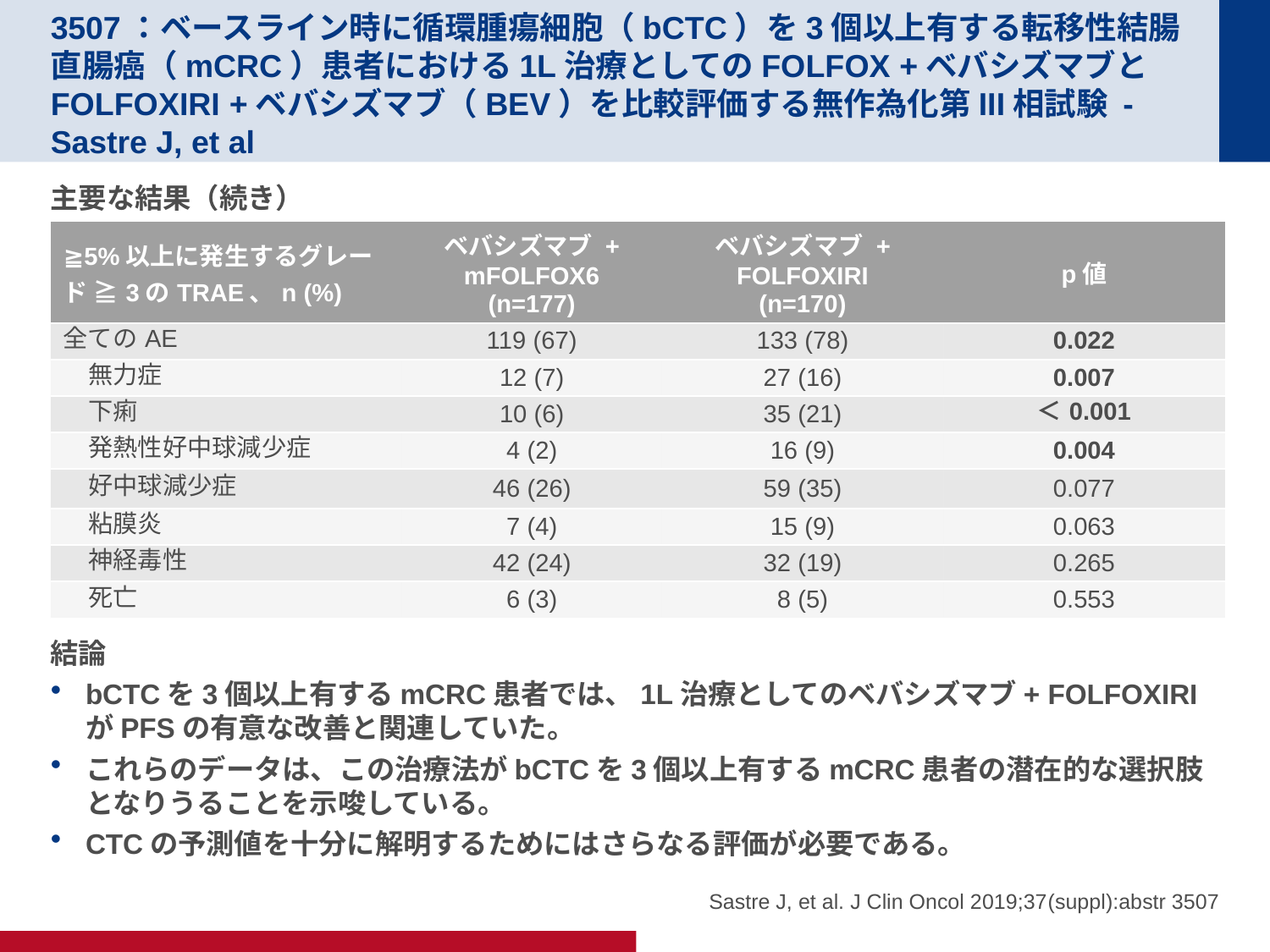

# 3507：ベースライン時に循環腫瘍細胞（bCTC）を3個以上有する転移性結腸直腸癌（mCRC）患者における1L治療としてのFOLFOX +ベバシズマブとFOLFOXIRI +ベバシズマブ（BEV）を比較評価する無作為化第III相試験 - Sastre J, et al
主要な結果（続き）
結論
bCTCを3個以上有するmCRC患者では、1L治療としてのベバシズマブ+ FOLFOXIRIがPFSの有意な改善と関連していた。
これらのデータは、この治療法がbCTCを3個以上有するmCRC患者の潜在的な選択肢となりうることを示唆している。
CTCの予測値を十分に解明するためにはさらなる評価が必要である。
| ≧5%以上に発生するグレード ≧3のTRAE、n (%) | ベバシズマブ + mFOLFOX6 (n=177) | ベバシズマブ + FOLFOXIRI (n=170) | p値 |
| --- | --- | --- | --- |
| 全てのAE | 119 (67) | 133 (78) | 0.022 |
| 無力症 | 12 (7) | 27 (16) | 0.007 |
| 下痢 | 10 (6) | 35 (21) | ＜0.001 |
| 発熱性好中球減少症 | 4 (2) | 16 (9) | 0.004 |
| 好中球減少症 | 46 (26) | 59 (35) | 0.077 |
| 粘膜炎 | 7 (4) | 15 (9) | 0.063 |
| 神経毒性 | 42 (24) | 32 (19) | 0.265 |
| 死亡 | 6 (3) | 8 (5) | 0.553 |
Sastre J, et al. J Clin Oncol 2019;37(suppl):abstr 3507